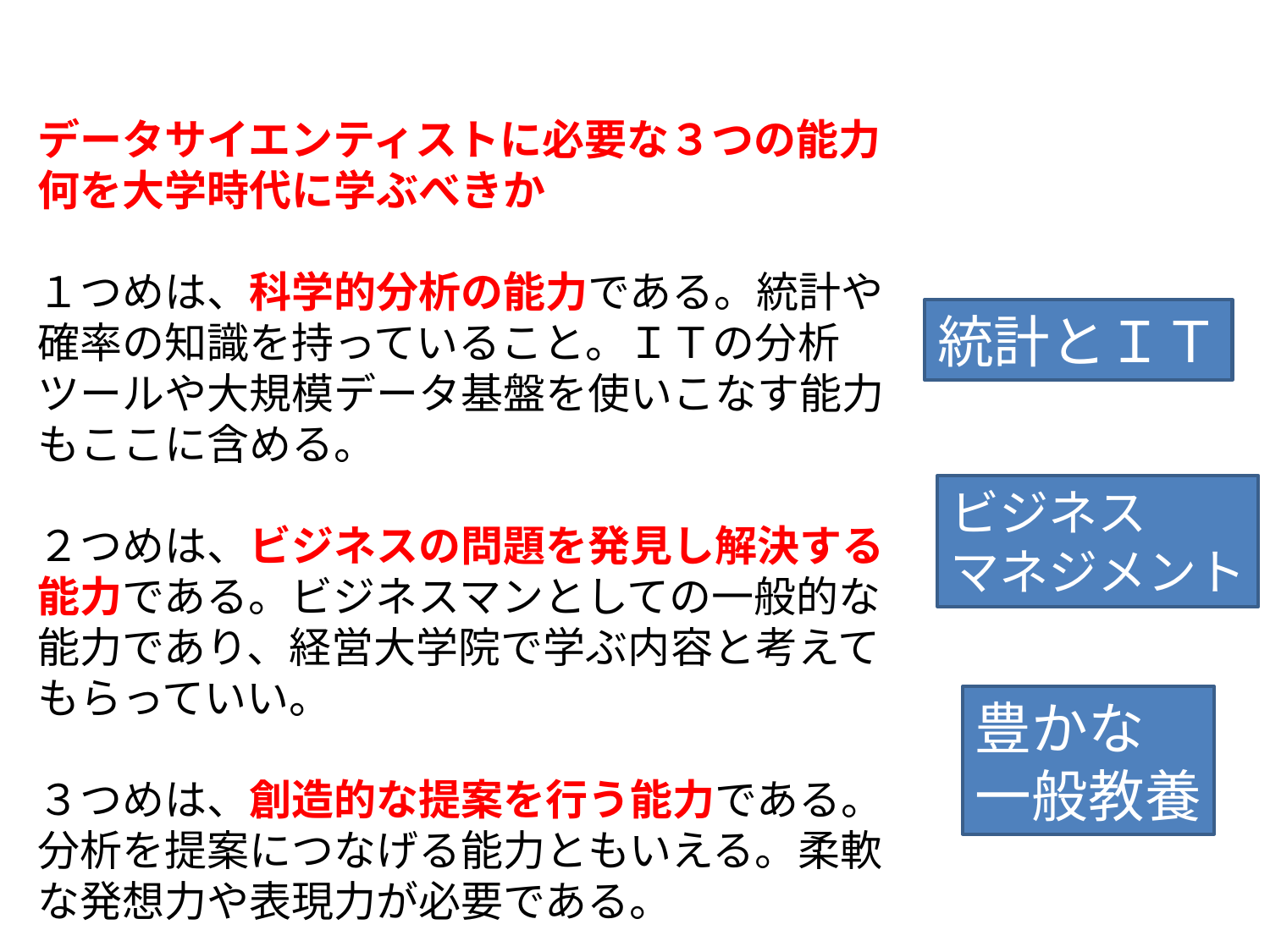

データサイエンティストに必要な３つの能力
何を大学時代に学ぶべきか

１つめは、科学的分析の能力である。統計や確率の知識を持っていること。ＩＴの分析ツールや大規模データ基盤を使いこなす能力もここに含める。

２つめは、ビジネスの問題を発見し解決する能力である。ビジネスマンとしての一般的な能力であり、経営大学院で学ぶ内容と考えてもらっていい。

３つめは、創造的な提案を行う能力である。分析を提案につなげる能力ともいえる。柔軟な発想力や表現力が必要である。
統計とＩＴ
ビジネス
マネジメント
豊かな
一般教養